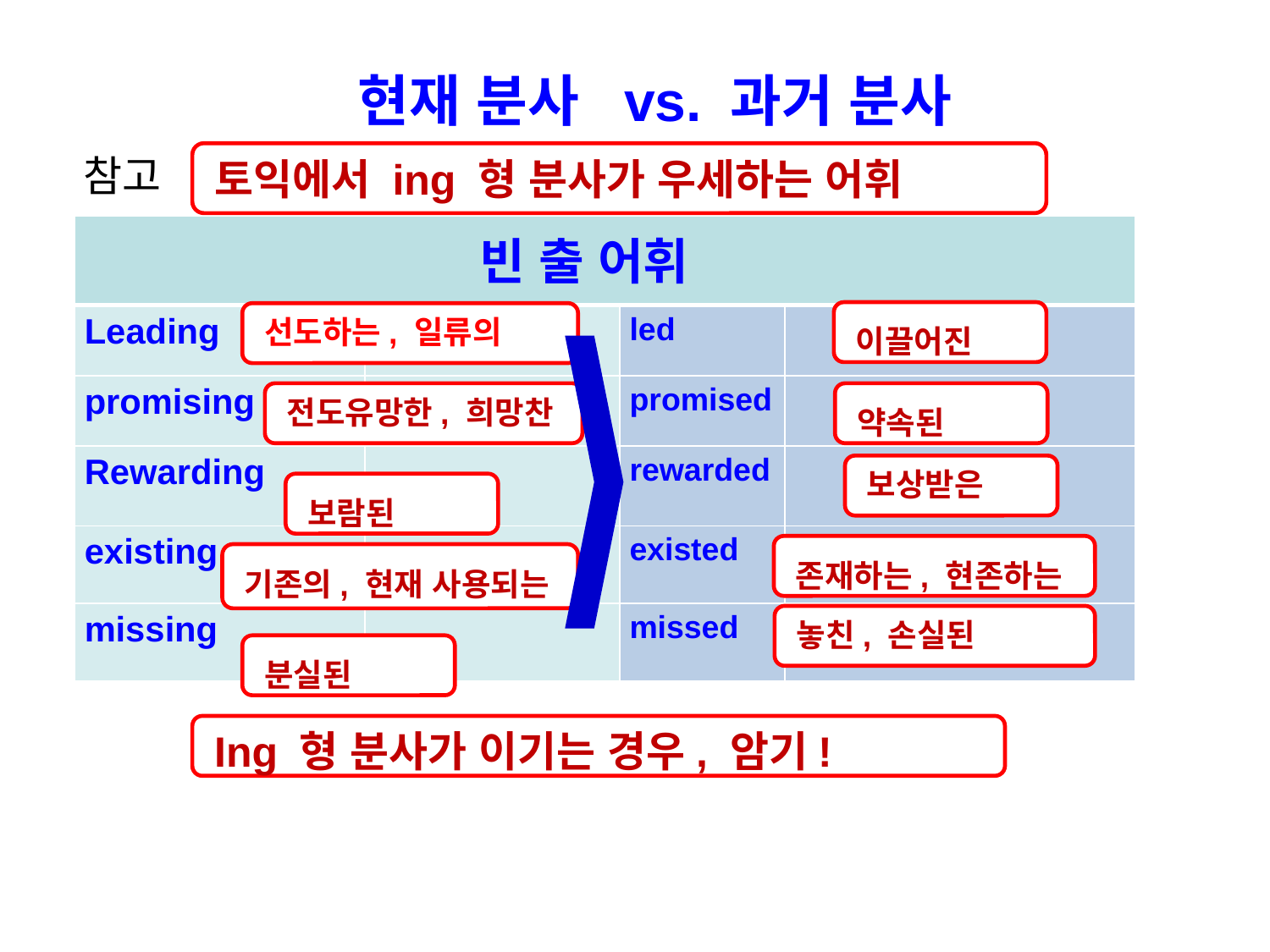

# 현재 분사  vs. 과거 분사
토익에서 ing 형 분사가 우세하는 어휘
참고
| 빈 출 어휘 |  |  |  |
| --- | --- | --- | --- |
| Leading |  | led |  |
| promising |  | promised |  |
| Rewarding |  | rewarded |  |
| existing |  | existed |  |
| missing |  | missed |  |
이끌어진
선도하는, 일류의

전도유망한, 희망찬
약속된
보상받은
보람된
존재하는, 현존하는
기존의, 현재 사용되는
놓친, 손실된
분실된
Ing 형 분사가 이기는 경우, 암기!